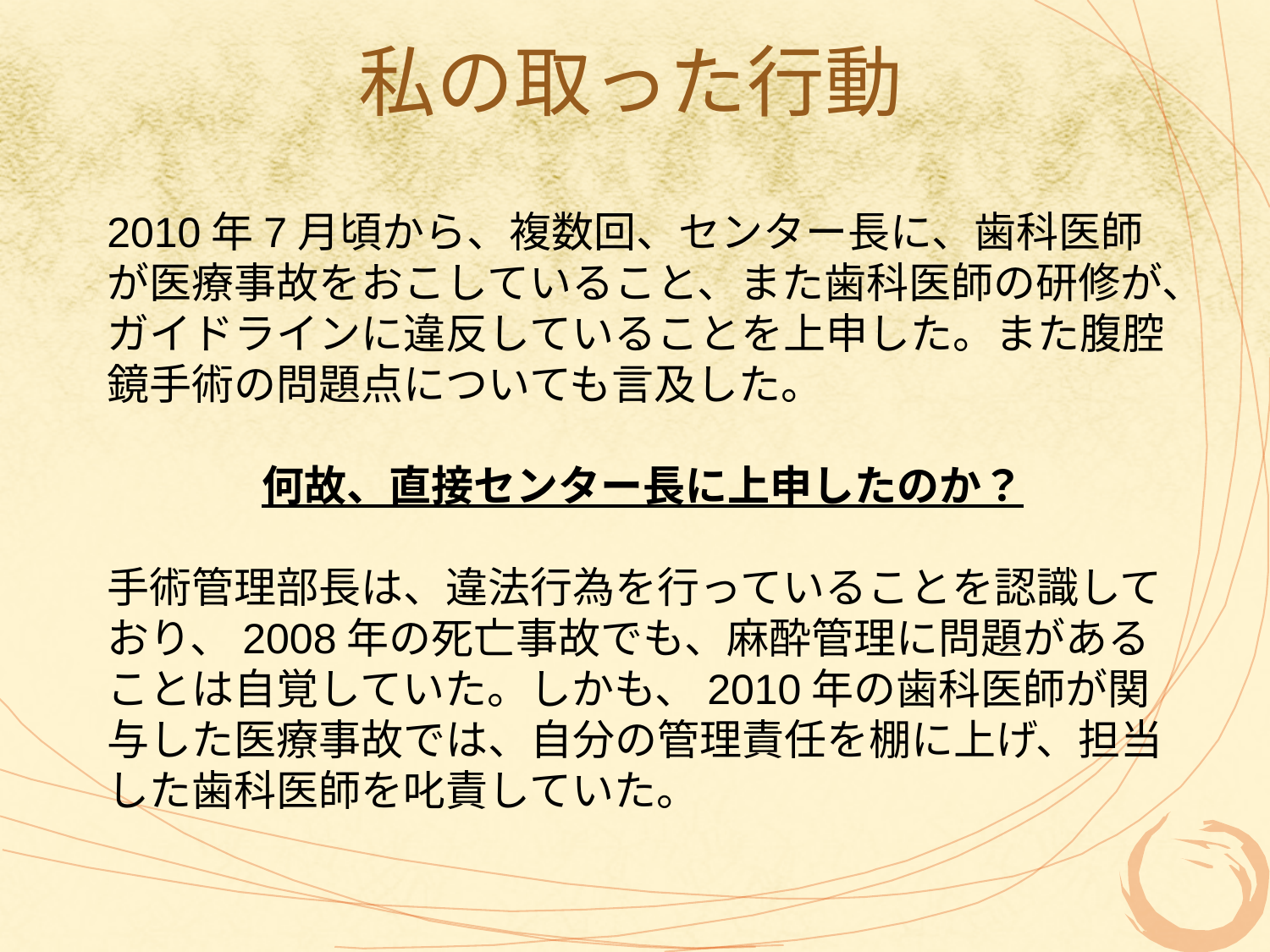

# 私の取った行動
2010年7月頃から、複数回、センター長に、歯科医師が医療事故をおこしていること、また歯科医師の研修が、ガイドラインに違反していることを上申した。また腹腔鏡手術の問題点についても言及した。

何故、直接センター長に上申したのか？

手術管理部長は、違法行為を行っていることを認識しており、2008年の死亡事故でも、麻酔管理に問題があることは自覚していた。しかも、2010年の歯科医師が関与した医療事故では、自分の管理責任を棚に上げ、担当した歯科医師を叱責していた。